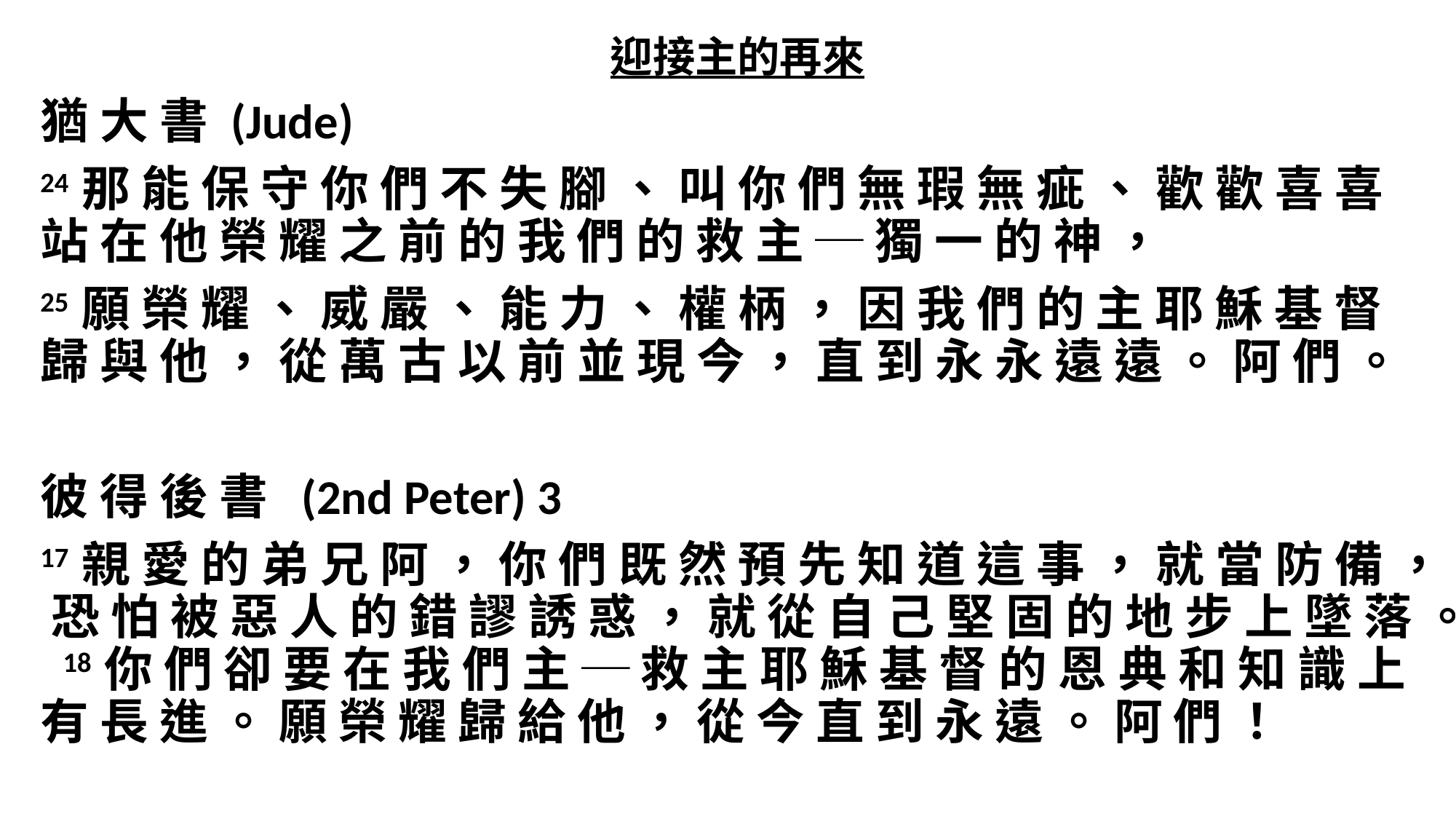

迎接主的再來
猶 大 書 (Jude)
24 那 能 保 守 你 們 不 失 腳 、 叫 你 們 無 瑕 無 疵 、 歡 歡 喜 喜 站 在 他 榮 耀 之 前 的 我 們 的 救 主 ─ 獨 一 的 神 ，
25 願 榮 耀 、 威 嚴 、 能 力 、 權 柄 ， 因 我 們 的 主 耶 穌 基 督 歸 與 他 ， 從 萬 古 以 前 並 現 今 ， 直 到 永 永 遠 遠 。 阿 們 。

彼 得 後 書  (2nd Peter) 3
17 親 愛 的 弟 兄 阿 ， 你 們 既 然 預 先 知 道 這 事 ， 就 當 防 備 ， 恐 怕 被 惡 人 的 錯 謬 誘 惑 ， 就 從 自 己 堅 固 的 地 步 上 墜 落 。 18 你 們 卻 要 在 我 們 主 ─ 救 主 耶 穌 基 督 的 恩 典 和 知 識 上 有 長 進 。 願 榮 耀 歸 給 他 ， 從 今 直 到 永 遠 。 阿 們 ！